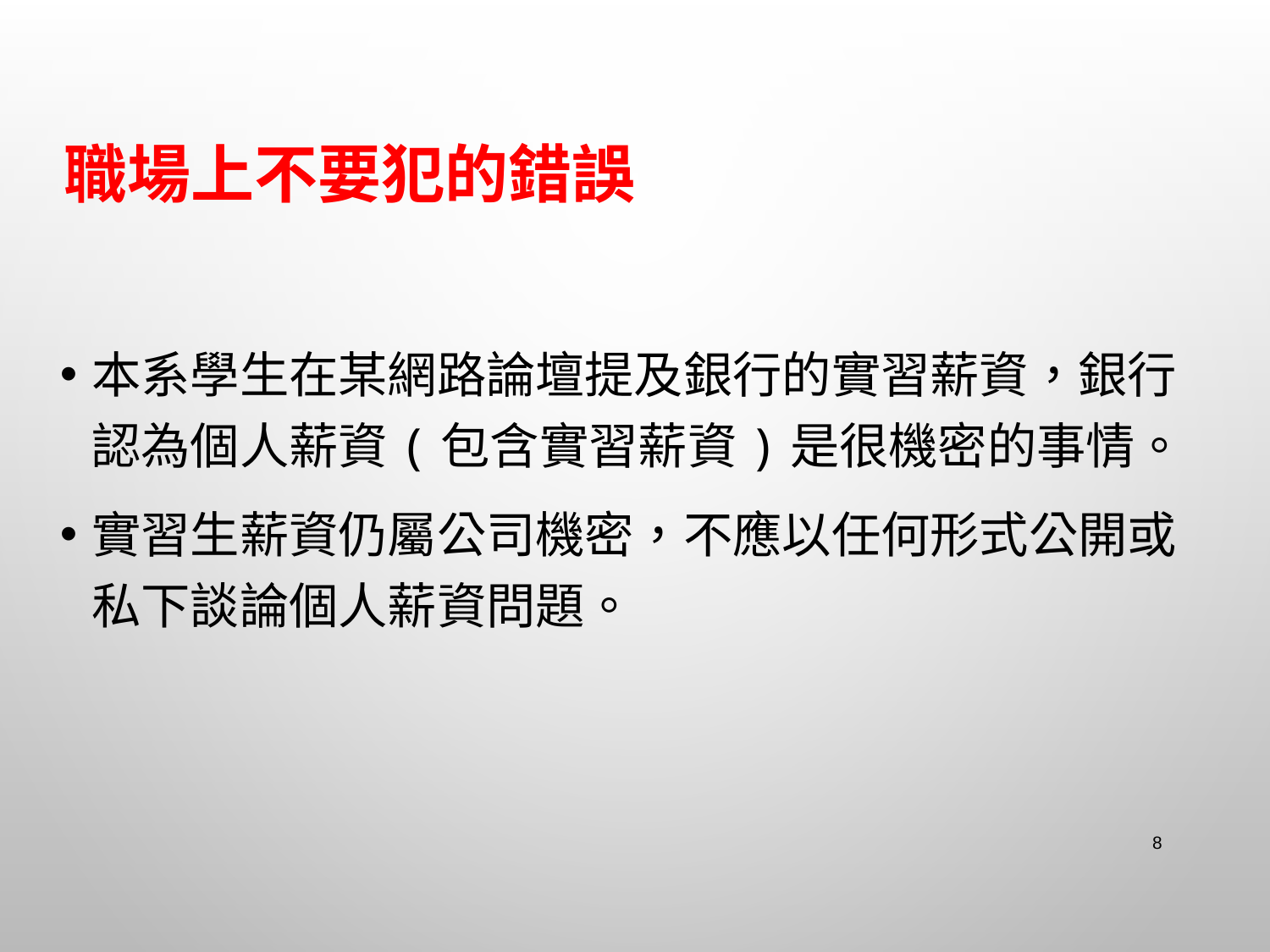

# 職場上不要犯的錯誤
本系學生在某網路論壇提及銀行的實習薪資，銀行認為個人薪資(包含實習薪資)是很機密的事情。
實習生薪資仍屬公司機密，不應以任何形式公開或私下談論個人薪資問題。

8